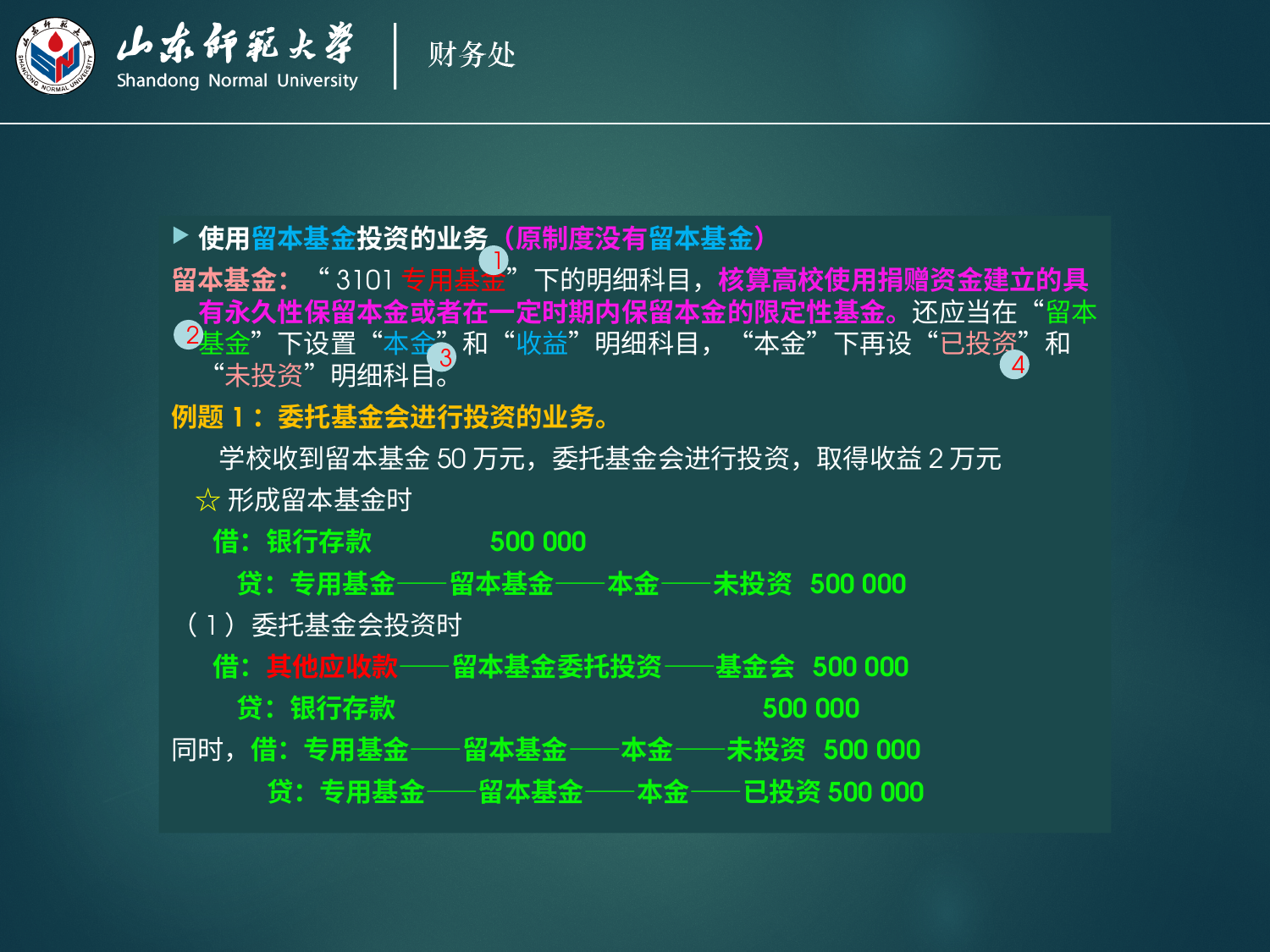

使用留本基金投资的业务（原制度没有留本基金）
留本基金：“3101专用基金”下的明细科目，核算高校使用捐赠资金建立的具有永久性保留本金或者在一定时期内保留本金的限定性基金。还应当在“留本基金”下设置“本金”和“收益”明细科目，“本金”下再设“已投资”和“未投资”明细科目。
例题1：委托基金会进行投资的业务。
       学校收到留本基金50万元，委托基金会进行投资，取得收益2万元
    ☆形成留本基金时
      借：银行存款                   500 000
          贷：专用基金——留本基金——本金——未投资  500 000
（1）委托基金会投资时
      借：其他应收款——留本基金委托投资——基金会  500 000
          贷：银行存款                                                             500 000
同时，借：专用基金——留本基金——本金——未投资  500 000
               贷：专用基金——留本基金——本金——已投资500 000
1
2
3
4